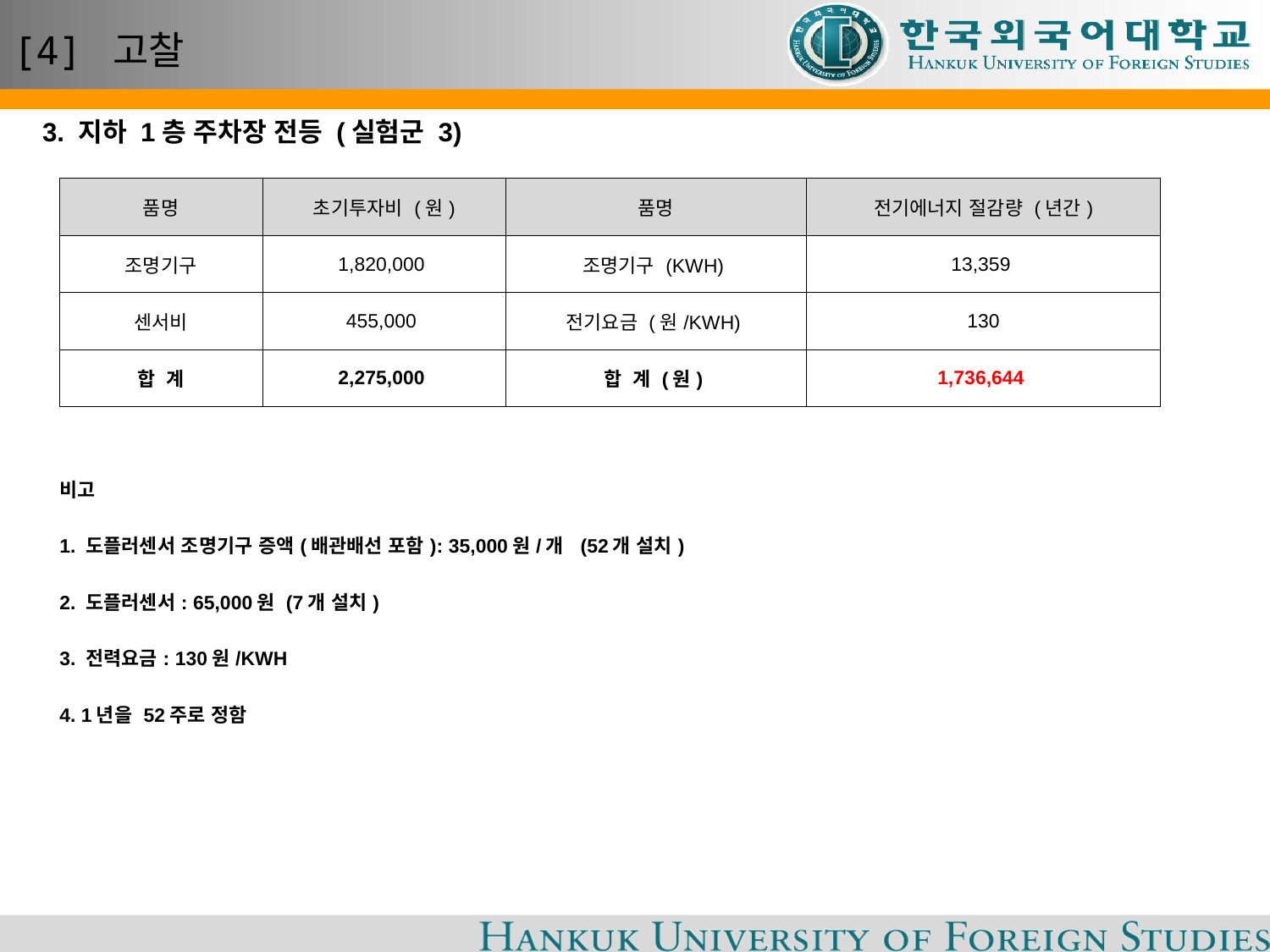

# [4] 고찰

3. 지하 1층 주차장 전등 (실험군 3)
| 품명 | 초기투자비 (원) | 품명 | 전기에너지 절감량 (년간) |
| --- | --- | --- | --- |
| 조명기구 | 1,820,000 | 조명기구 (KWH) | 13,359 |
| 센서비 | 455,000 | 전기요금 (원/KWH) | 130 |
| 합 계 | 2,275,000 | 합 계 (원) | 1,736,644 |
| 비고 1. 도플러센서 조명기구 증액(배관배선 포함): 35,000원/개 (52개 설치) 2. 도플러센서: 65,000원 (7개 설치) 3. 전력요금: 130원/KWH 4. 1년을 52주로 정함 |
| --- |